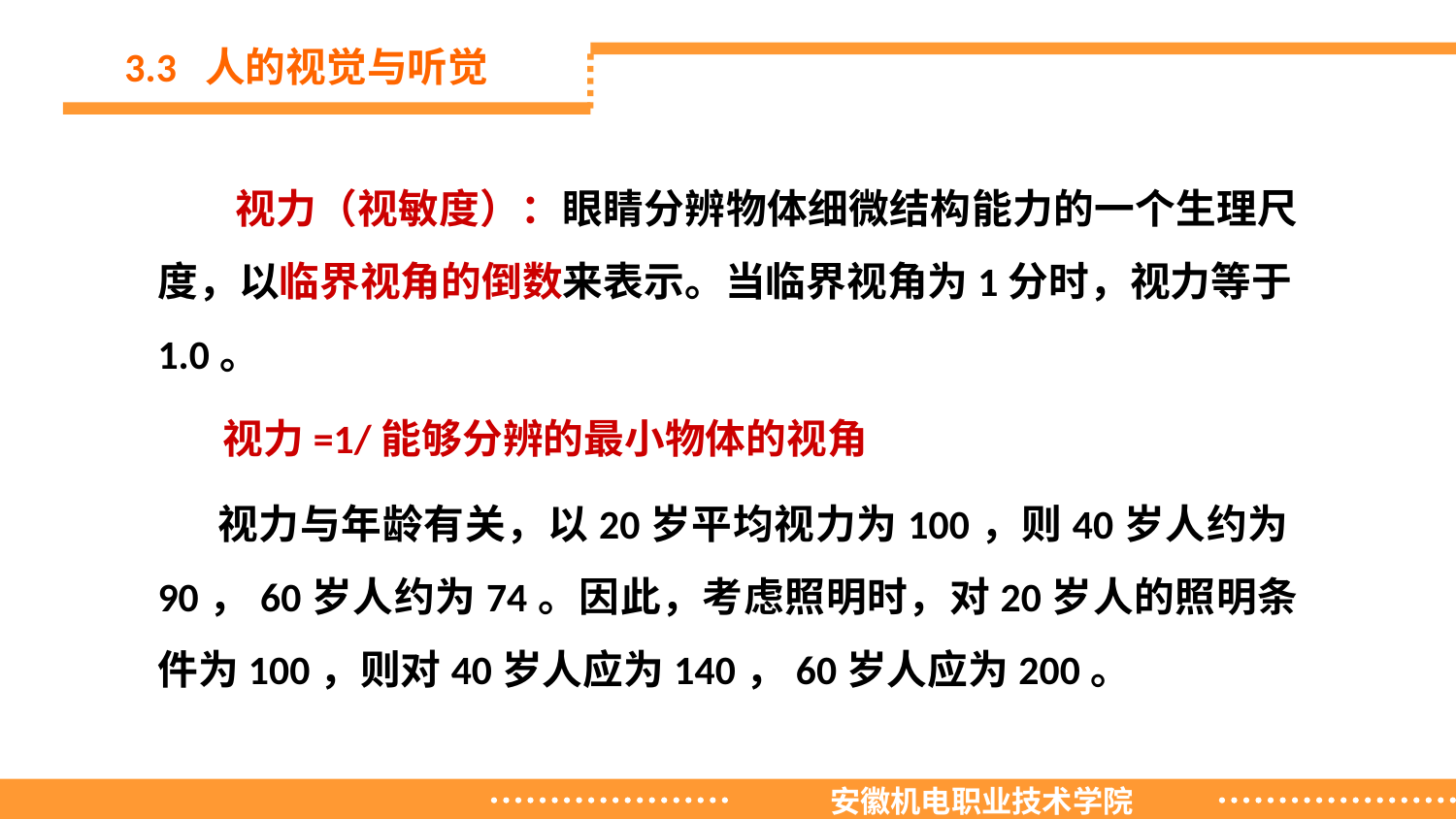

3.3  人的视觉与听觉

       视力（视敏度）：眼睛分辨物体细微结构能力的一个生理尺度，以临界视角的倒数来表示。当临界视角为1分时，视力等于1.0。
      视力=1/能够分辨的最小物体的视角
     视力与年龄有关，以20岁平均视力为100，则40岁人约为90，60岁人约为74。因此，考虑照明时，对20岁人的照明条件为100，则对40岁人应为140，60岁人应为200。
安徽机电职业技术学院